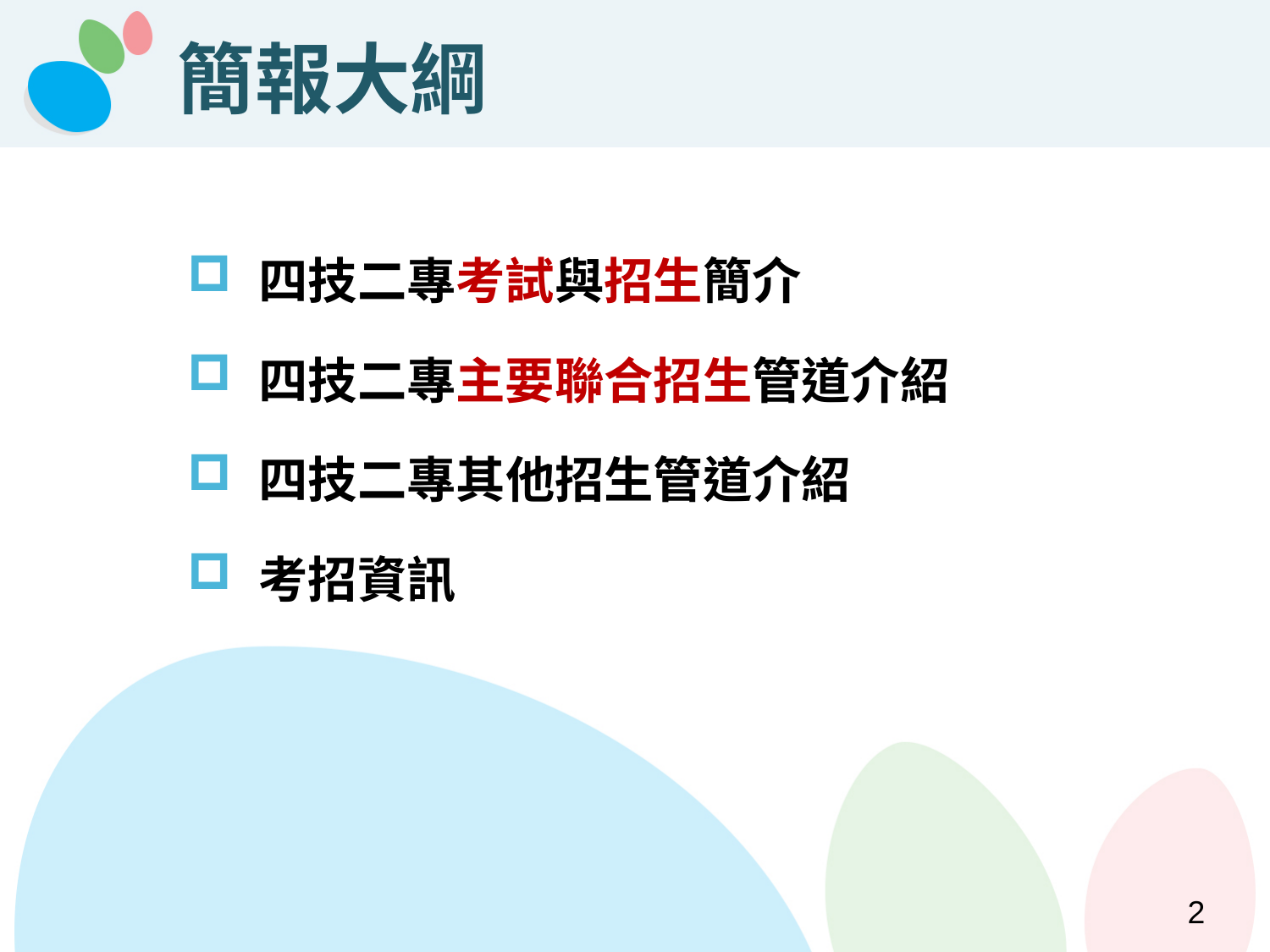

# 簡報大綱
四技二專考試與招生簡介
四技二專主要聯合招生管道介紹
四技二專其他招生管道介紹
考招資訊